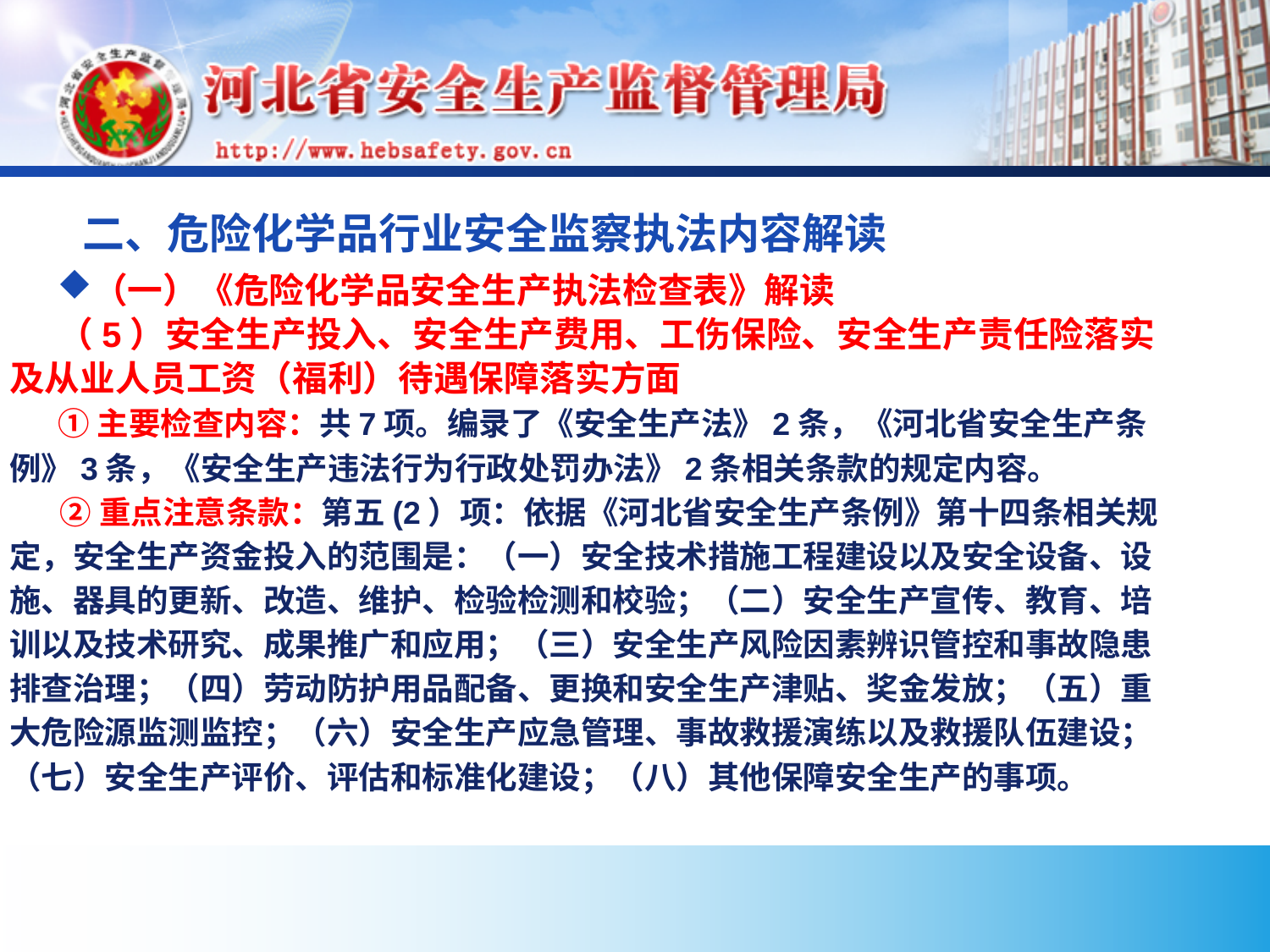

# 二、危险化学品行业安全监察执法内容解读
（一）《危险化学品安全生产执法检查表》解读
     （5）安全生产投入、安全生产费用、工伤保险、安全生产责任险落实及从业人员工资（福利）待遇保障落实方面
      ①主要检查内容：共7项。编录了《安全生产法》2条，《河北省安全生产条例》3条，《安全生产违法行为行政处罚办法》2条相关条款的规定内容。
       ②重点注意条款：第五(2）项：依据《河北省安全生产条例》第十四条相关规定，安全生产资金投入的范围是：（一）安全技术措施工程建设以及安全设备、设施、器具的更新、改造、维护、检验检测和校验；（二）安全生产宣传、教育、培训以及技术研究、成果推广和应用；（三）安全生产风险因素辨识管控和事故隐患排查治理；（四）劳动防护用品配备、更换和安全生产津贴、奖金发放；（五）重大危险源监测监控；（六）安全生产应急管理、事故救援演练以及救援队伍建设；（七）安全生产评价、评估和标准化建设；（八）其他保障安全生产的事项。